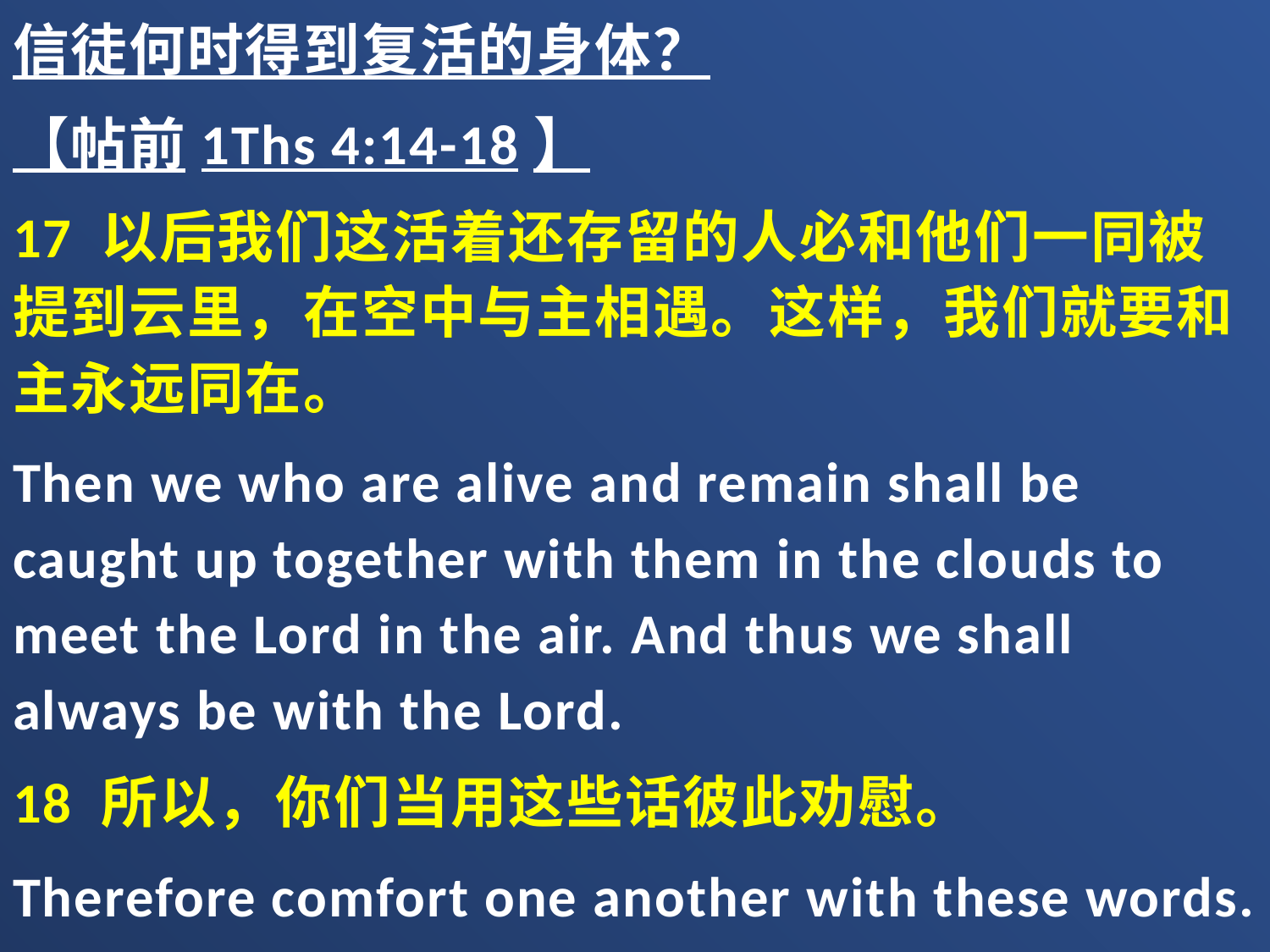

信徒何时得到复活的身体？
【帖前1Ths 4:14-18】
17 以后我们这活着还存留的人必和他们一同被提到云里，在空中与主相遇。这样，我们就要和主永远同在。
Then we who are alive and remain shall be caught up together with them in the clouds to meet the Lord in the air. And thus we shall always be with the Lord.
18 所以，你们当用这些话彼此劝慰。
Therefore comfort one another with these words.